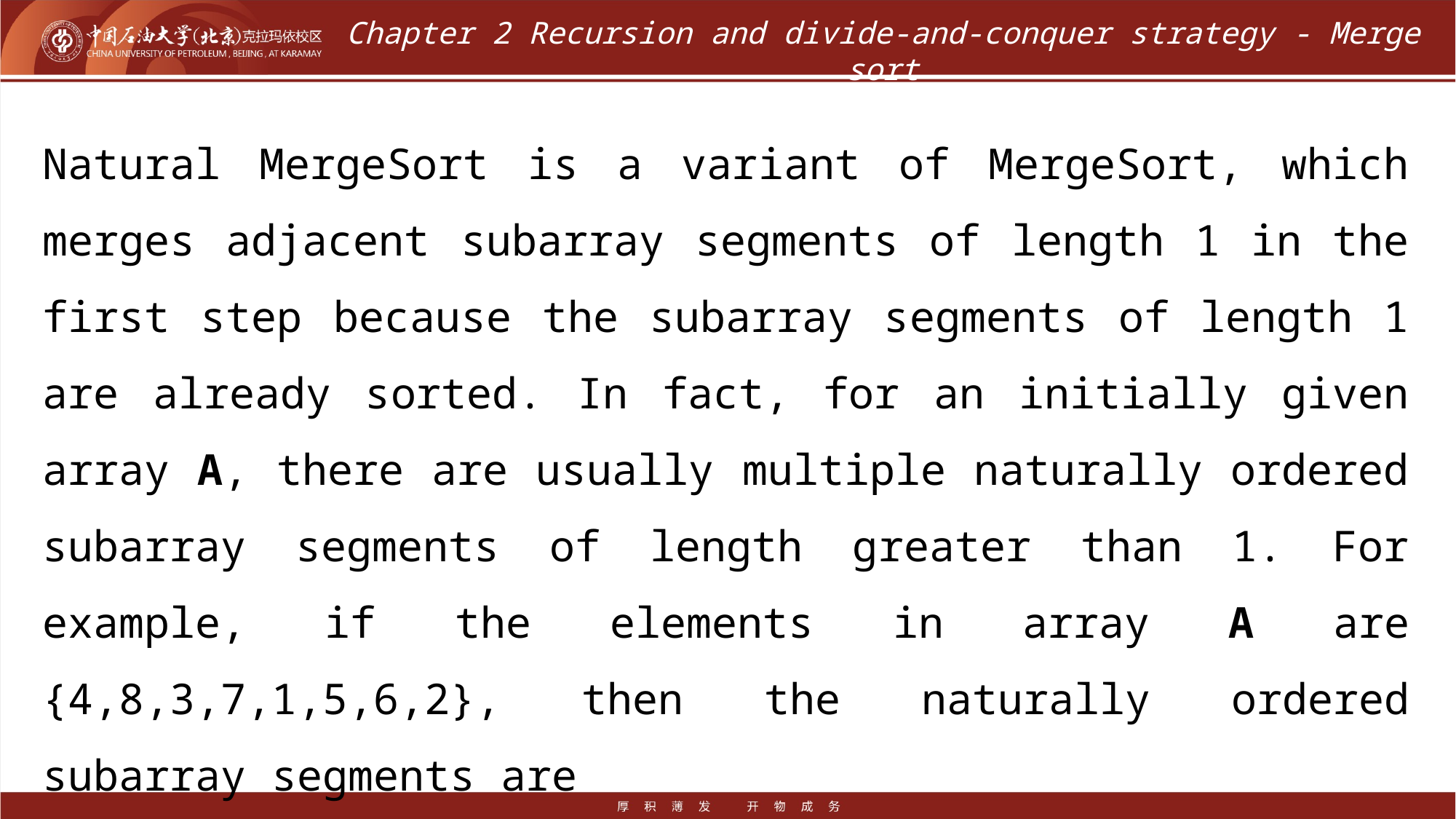

# Chapter 2 Recursion and divide-and-conquer strategy - Merge sort
Natural MergeSort is a variant of MergeSort, which merges adjacent subarray segments of length 1 in the first step because the subarray segments of length 1 are already sorted. In fact, for an initially given array A, there are usually multiple naturally ordered subarray segments of length greater than 1. For example, if the elements in array A are {4,8,3,7,1,5,6,2}, then the naturally ordered subarray segments are
{4,8},{3,7},{1,5,6}和{2}